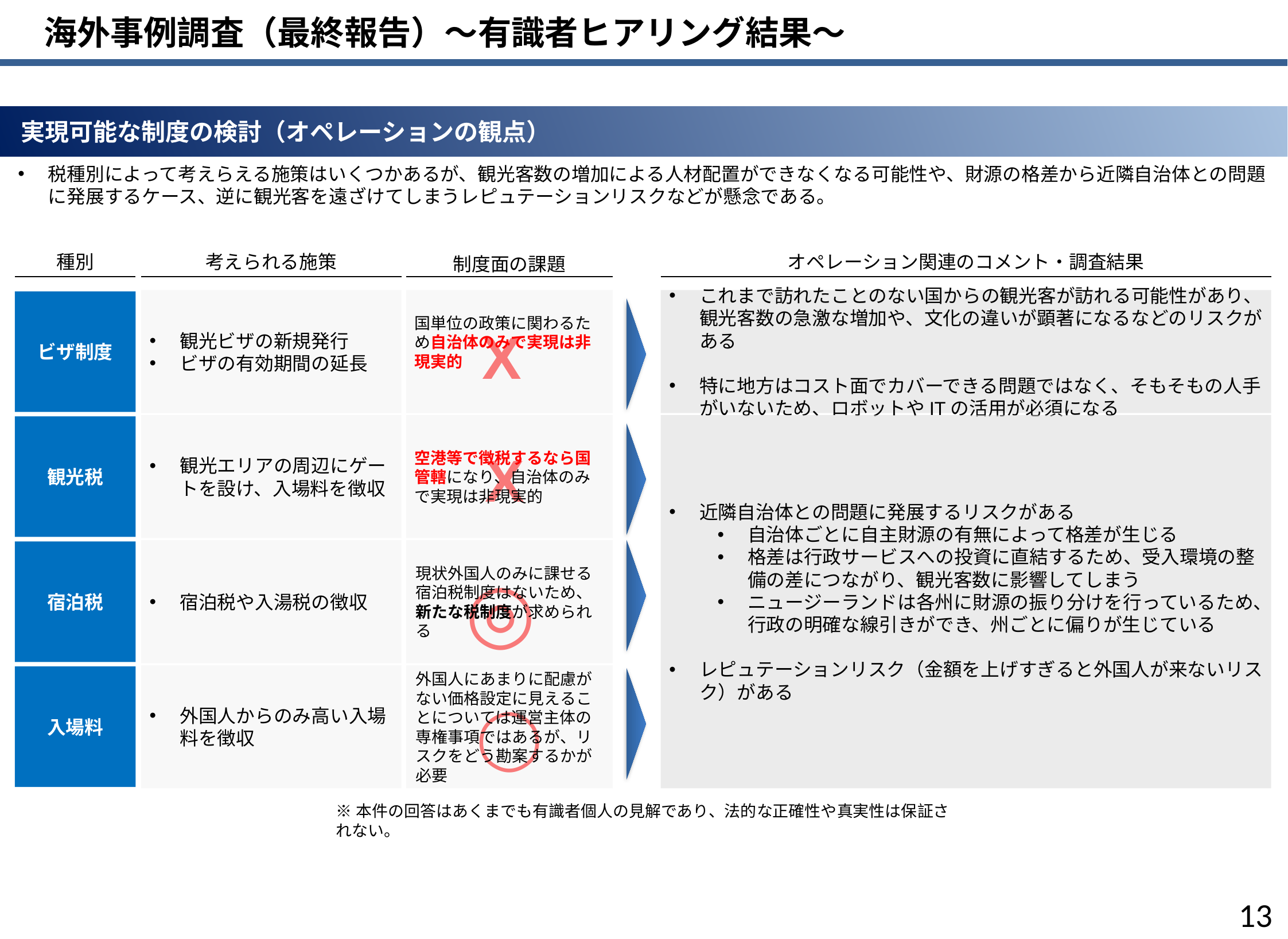

海外事例調査（最終報告）～有識者ヒアリング結果～
 実現可能な制度の検討（オペレーションの観点）

税種別によって考えらえる施策はいくつかあるが、観光客数の増加による人材配置ができなくなる可能性や、財源の格差から近隣自治体との問題に発展するケース、逆に観光客を遠ざけてしまうレピュテーションリスクなどが懸念である。
種別
考えられる施策

オペレーション関連のコメント・調査結果
制度面の課題
観光ビザの新規発行
ビザの有効期間の延長
国単位の政策に関わるため自治体のみで実現は非現実的

これまで訪れたことのない国からの観光客が訪れる可能性があり、観光客数の急激な増加や、文化の違いが顕著になるなどのリスクがある

特に地方はコスト面でカバーできる問題ではなく、そもそもの人手がいないため、ロボットやITの活用が必須になる
ビザ制度
X

観光エリアの周辺にゲートを設け、入場料を徴収
空港等で徴税するなら国管轄になり、自治体のみで実現は非現実的
近隣自治体との問題に発展するリスクがある
自治体ごとに自主財源の有無によって格差が生じる
格差は行政サービスへの投資に直結するため、受入環境の整備の差につながり、観光客数に影響してしまう
ニュージーランドは各州に財源の振り分けを行っているため、行政の明確な線引きができ、州ごとに偏りが生じている

レピュテーションリスク（金額を上げすぎると外国人が来ないリスク）がある
観光税
X

宿泊税や入湯税の徴収
現状外国人のみに課せる宿泊税制度はないため、新たな税制度が求められる
宿泊税
◎

外国人からのみ高い入場料を徴収
外国人にあまりに配慮がない価格設定に見えることについては運営主体の専権事項ではあるが、リスクをどう勘案するかが必要
入場料
◯

※本件の回答はあくまでも有識者個人の見解であり、法的な正確性や真実性は保証されない。
13